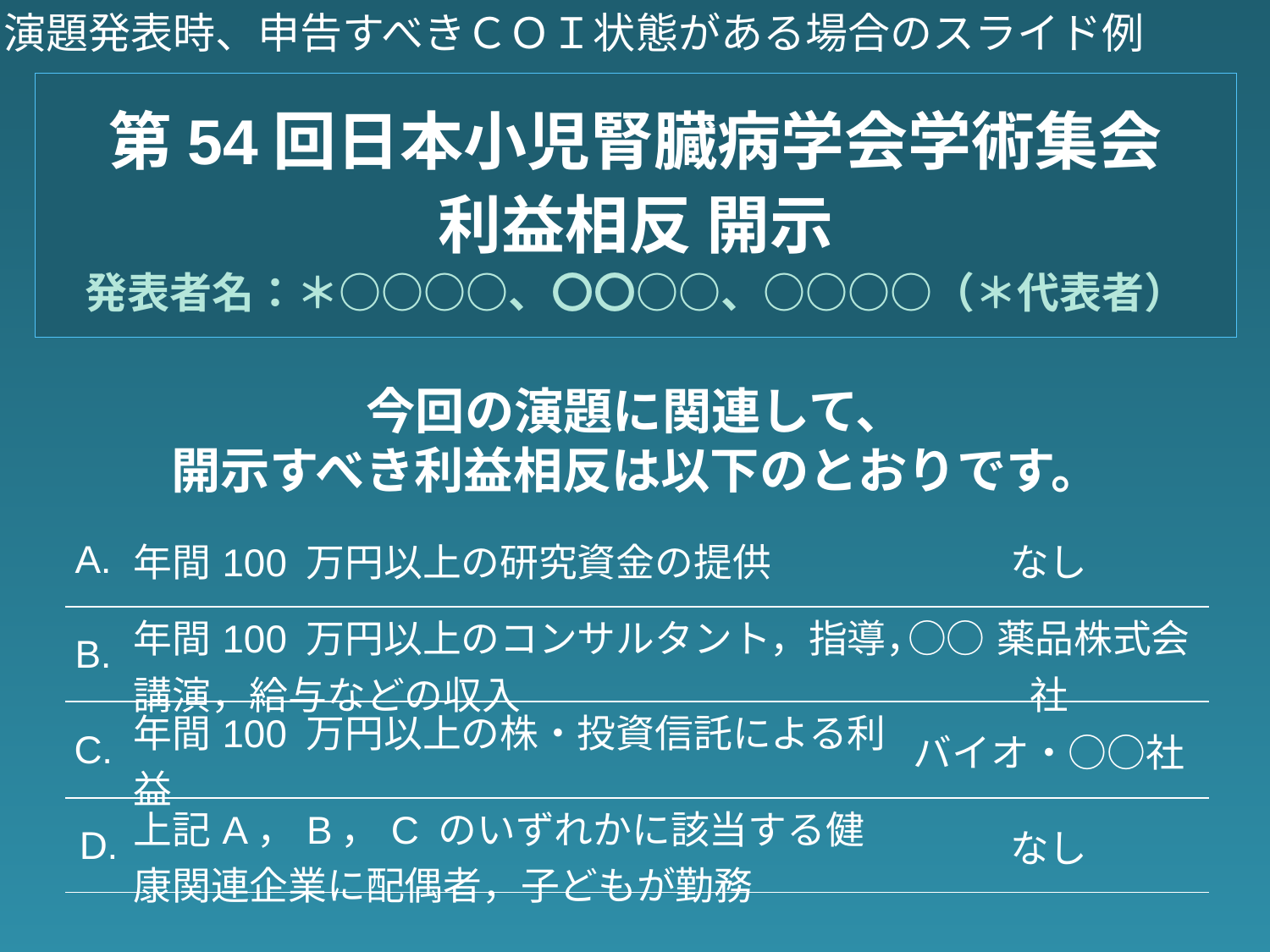

※演題発表時、申告すべきＣＯＩ状態がある場合のスライド例
#
第54回日本小児腎臓病学会学術集会
利益相反 開示
発表者名：＊○○○○、〇〇○○、○○○○（＊代表者）
今回の演題に関連して、
開示すべき利益相反は以下のとおりです。

| A. | 年間100 万円以上の研究資金の提供 | なし |
| --- | --- | --- |
| B. | 年間100 万円以上のコンサルタント，指導，講演，給与などの収入 | ○○薬品株式会社 |
| C. | 年間100 万円以上の株・投資信託による利益 | バイオ・○○社 |
| D. | 上記A，B，C のいずれかに該当する健康関連企業に配偶者，子どもが勤務 | なし |